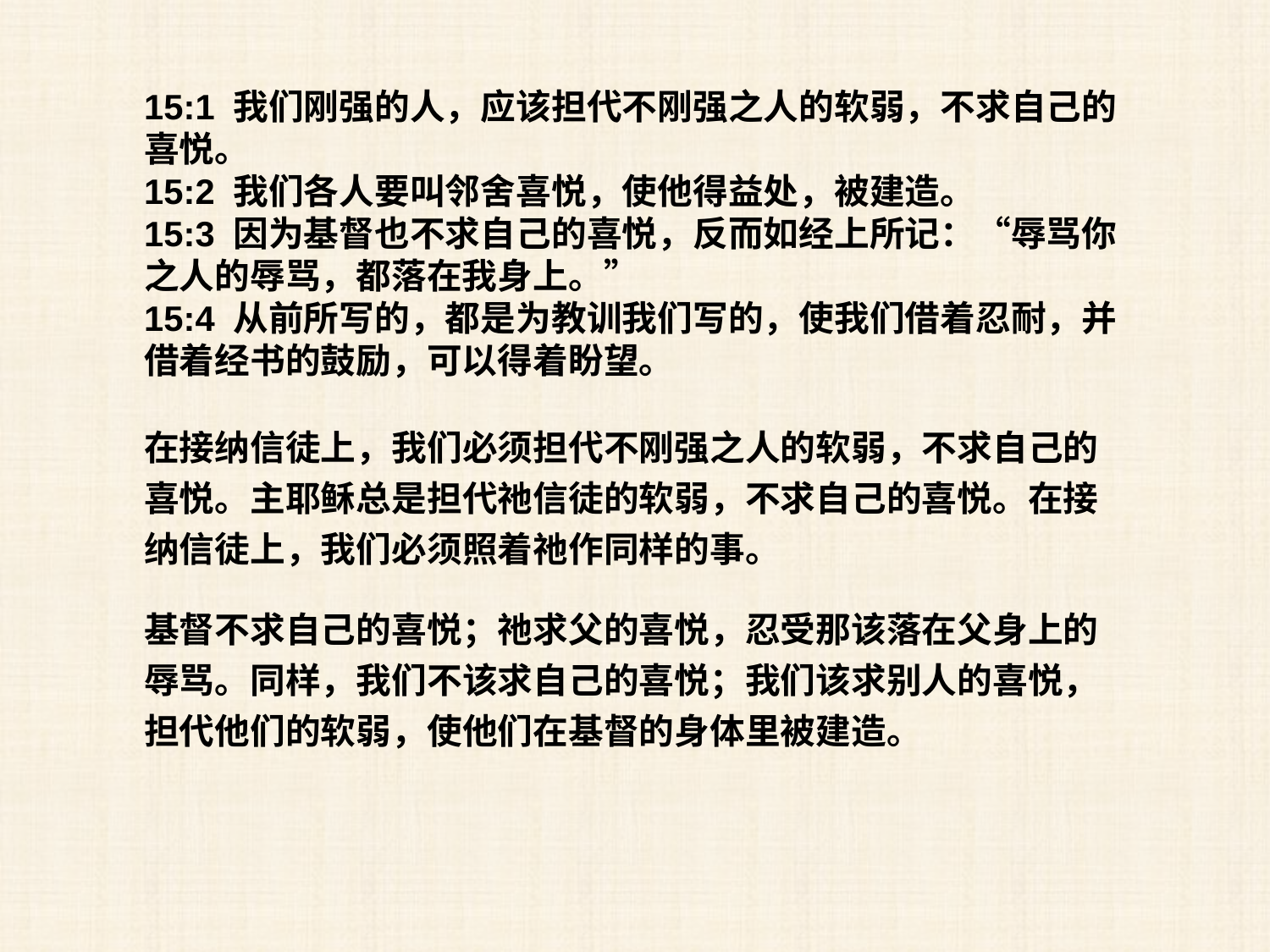

15:1 我们刚强的人，应该担代不刚强之人的软弱，不求自己的喜悦。
15:2 我们各人要叫邻舍喜悦，使他得益处，被建造。
15:3 因为基督也不求自己的喜悦，反而如经上所记：“辱骂你之人的辱骂，都落在我身上。”
15:4 从前所写的，都是为教训我们写的，使我们借着忍耐，并借着经书的鼓励，可以得着盼望。
在接纳信徒上，我们必须担代不刚强之人的软弱，不求自己的喜悦。主耶稣总是担代祂信徒的软弱，不求自己的喜悦。在接纳信徒上，我们必须照着祂作同样的事。
基督不求自己的喜悦；祂求父的喜悦，忍受那该落在父身上的辱骂。同样，我们不该求自己的喜悦；我们该求别人的喜悦，担代他们的软弱，使他们在基督的身体里被建造。